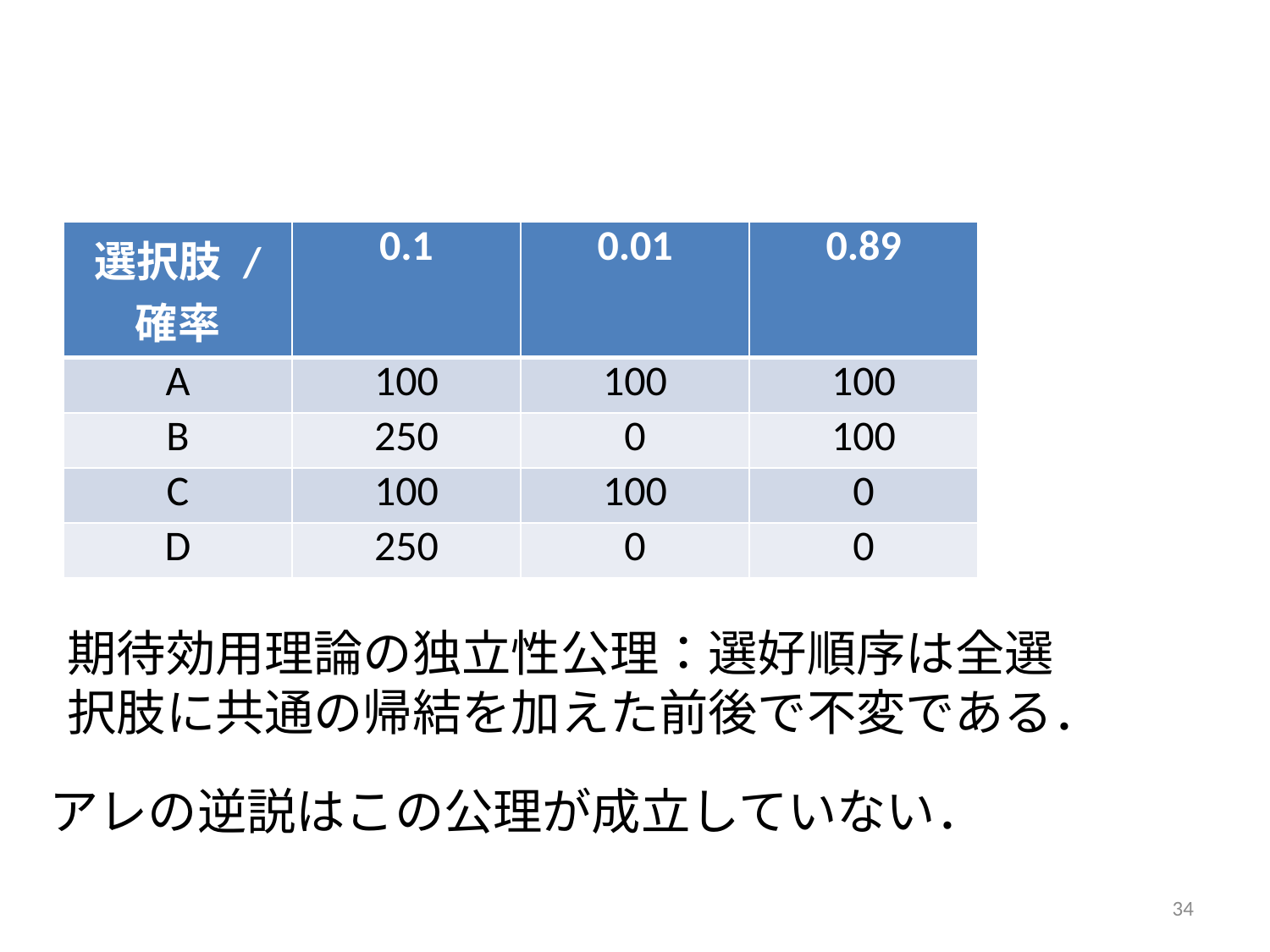

#
| 選択肢 / 確率 | 0.1 | 0.01 | 0.89 |
| --- | --- | --- | --- |
| A | 100 | 100 | 100 |
| B | 250 | 0 | 100 |
| C | 100 | 100 | 0 |
| D | 250 | 0 | 0 |
期待効用理論の独立性公理：選好順序は全選択肢に共通の帰結を加えた前後で不変である．
アレの逆説はこの公理が成立していない．
34